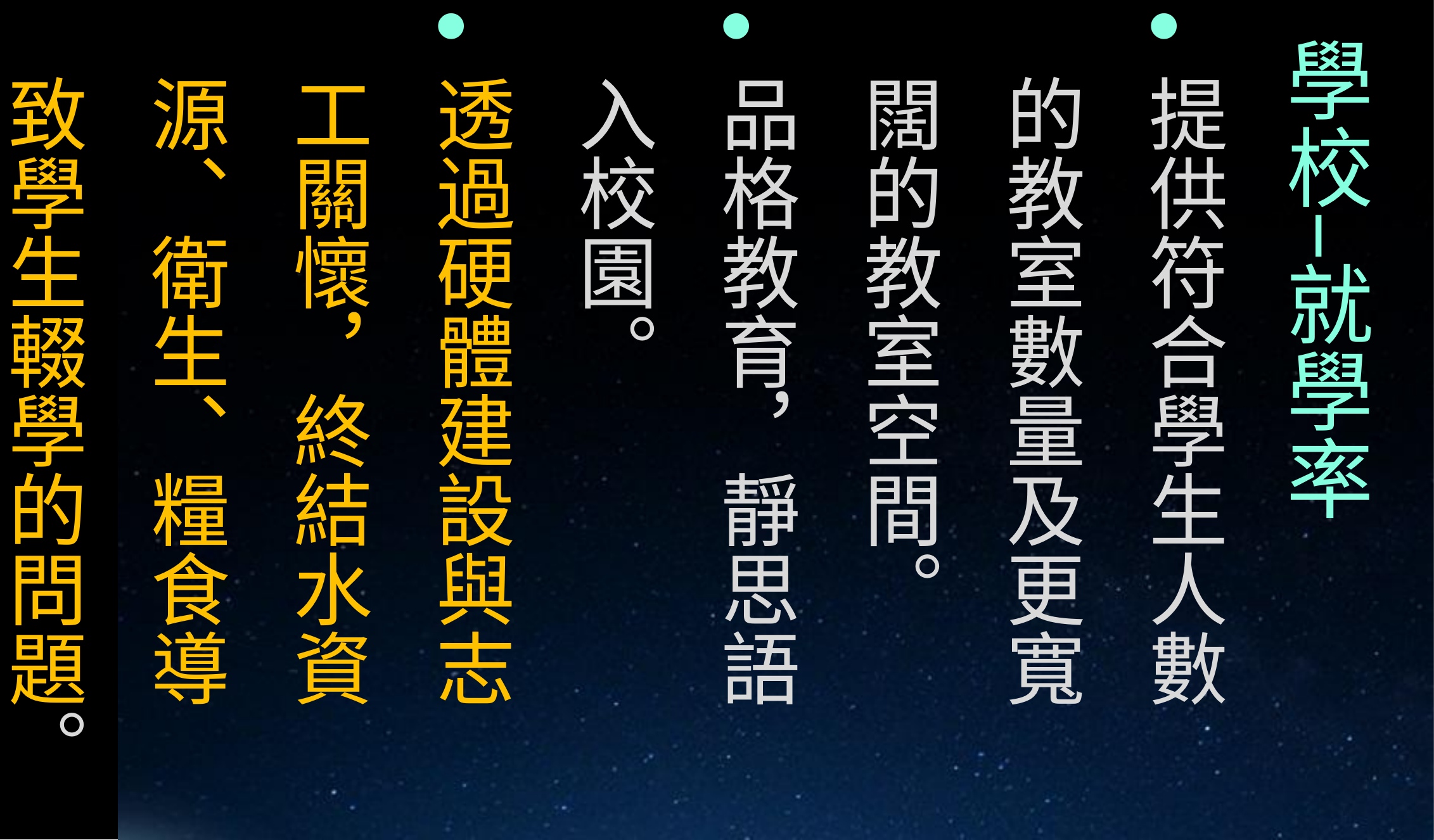

提供符合學生人數的教室數量及更寬闊的教室空間。
品格教育，靜思語入校園。
透過硬體建設與志工關懷，終結水資源、衛生、糧食導致學生輟學的問題。
# 學校−就學率